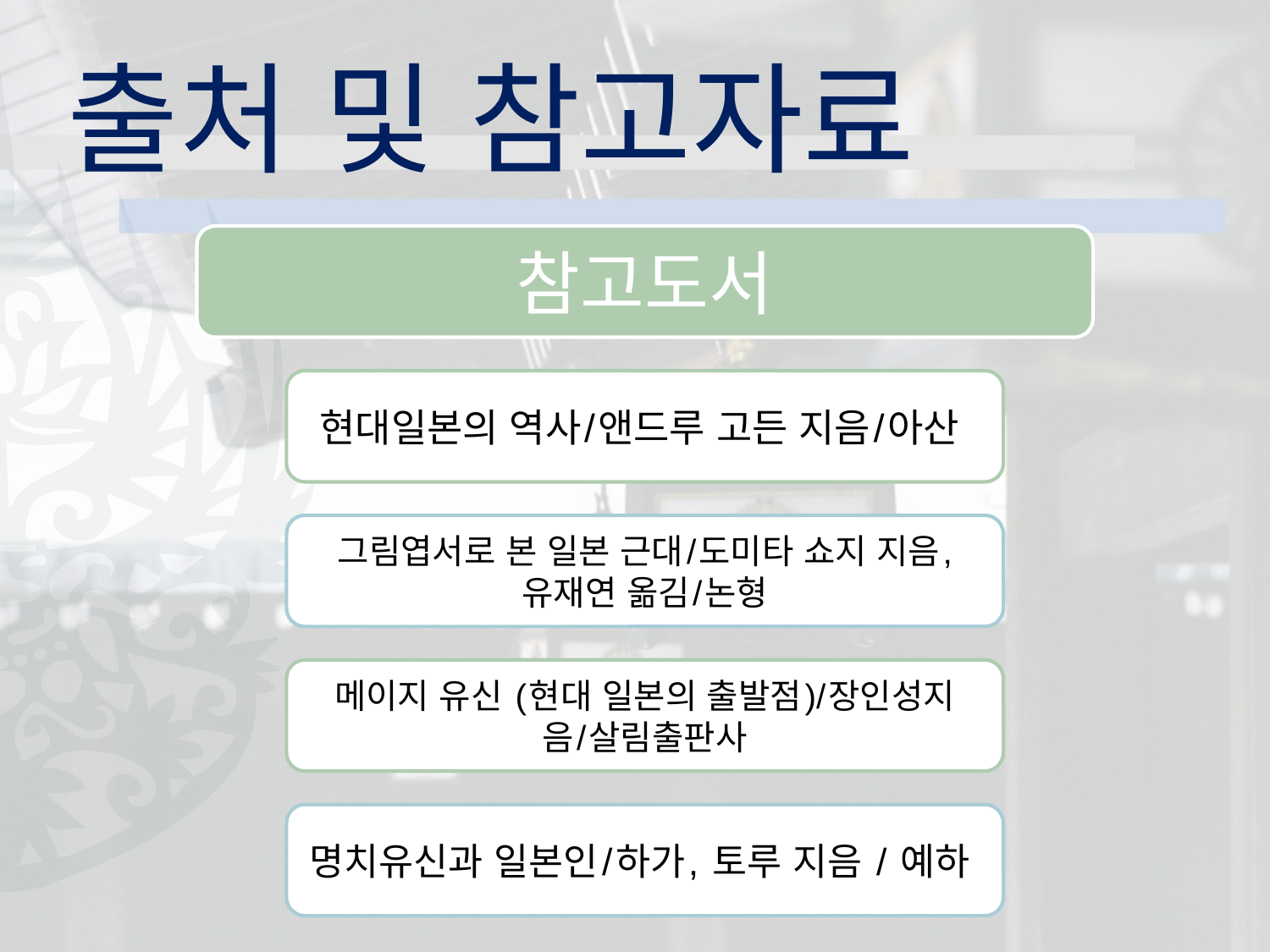

# 출처 및 참고자료
현대일본의 역사/앤드루 고든 지음/아산
그림엽서로 본 일본 근대/도미타 쇼지 지음, 유재연 옮김/논형
메이지 유신 (현대 일본의 출발점)/장인성지음/살림출판사
명치유신과 일본인/하가, 토루 지음 / 예하
참고도서